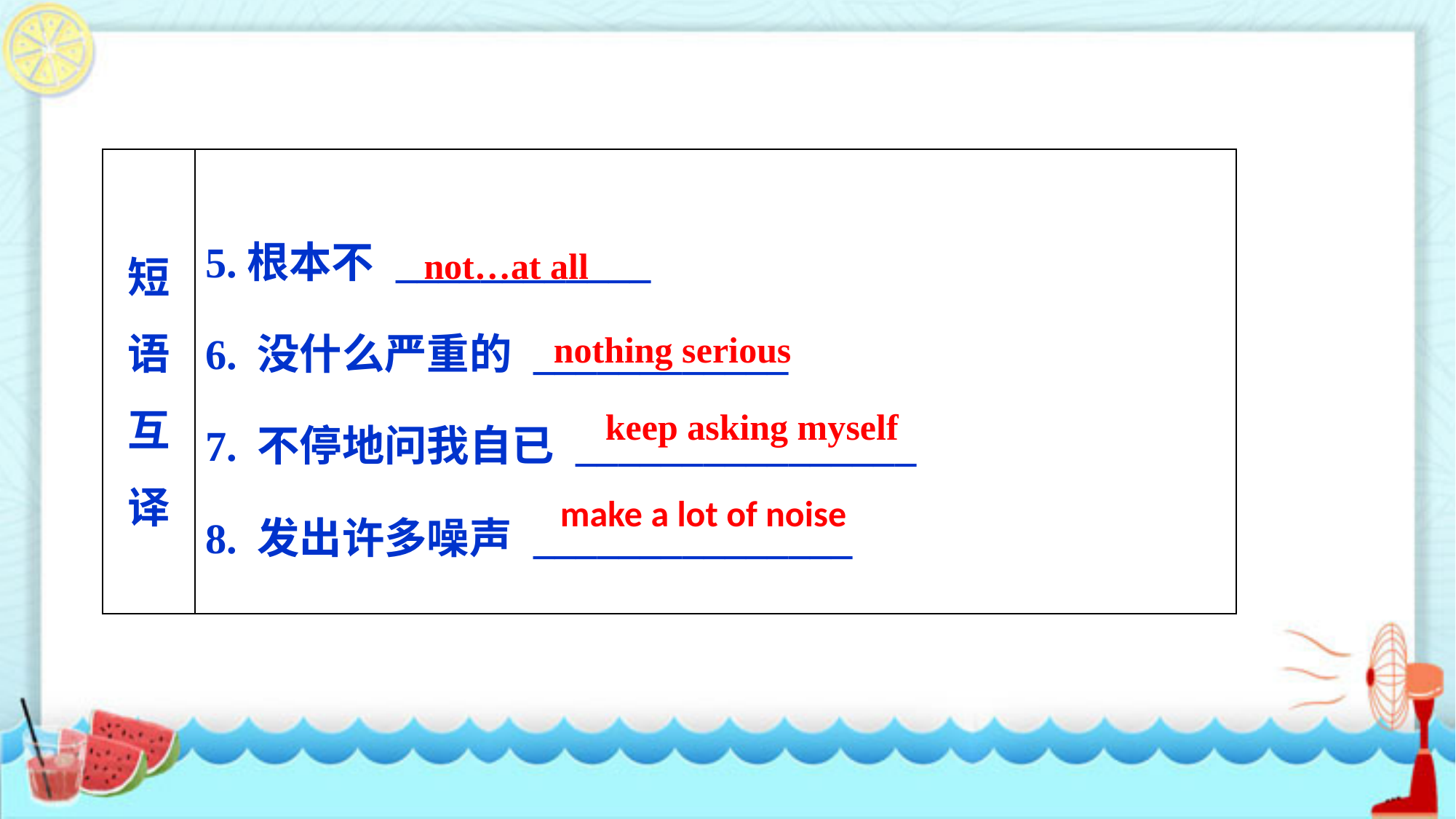

| 短语互译 | 5.根本不 \_\_\_\_\_\_\_\_\_\_\_\_ 6. 没什么严重的 \_\_\_\_\_\_\_\_\_\_\_\_ 7. 不停地问我自已 \_\_\_\_\_\_\_\_\_\_\_\_\_\_\_\_ 8. 发出许多噪声 \_\_\_\_\_\_\_\_\_\_\_\_\_\_\_ |
| --- | --- |
not…at all
nothing serious
keep asking myself
make a lot of noise